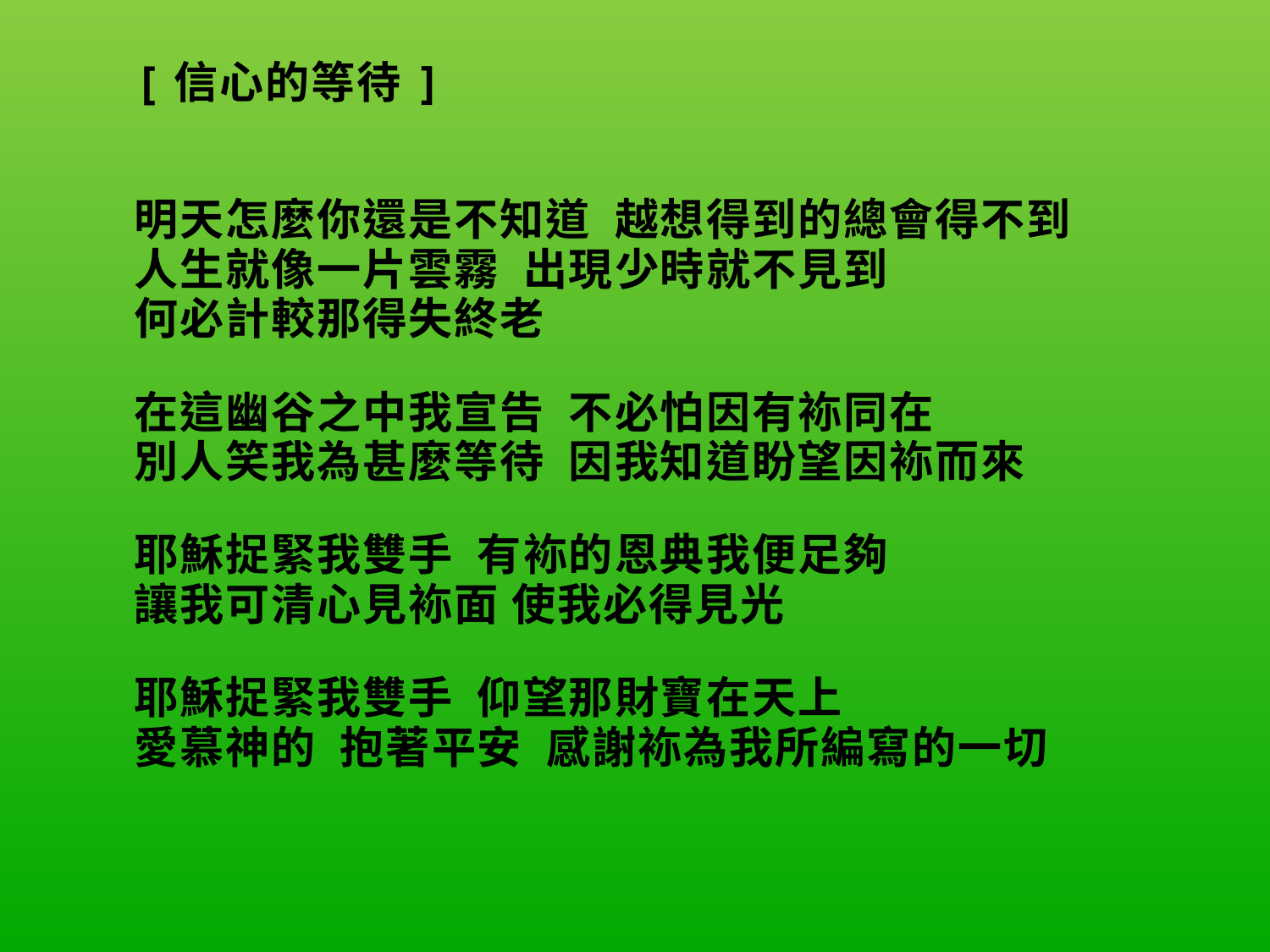

| [信心的等待]     明天怎麼你還是不知道 越想得到的總會得不到 人生就像一片雲霧 出現少時就不見到 何必計較那得失終老   在這幽谷之中我宣告 不必怕因有袮同在 別人笑我為甚麼等待 因我知道盼望因袮而來   耶穌捉緊我雙手 有袮的恩典我便足夠 讓我可清心見袮面 使我必得見光   耶穌捉緊我雙手 仰望那財寶在天上 愛慕神的 抱著平安 感謝袮為我所編寫的一切 |
| --- |